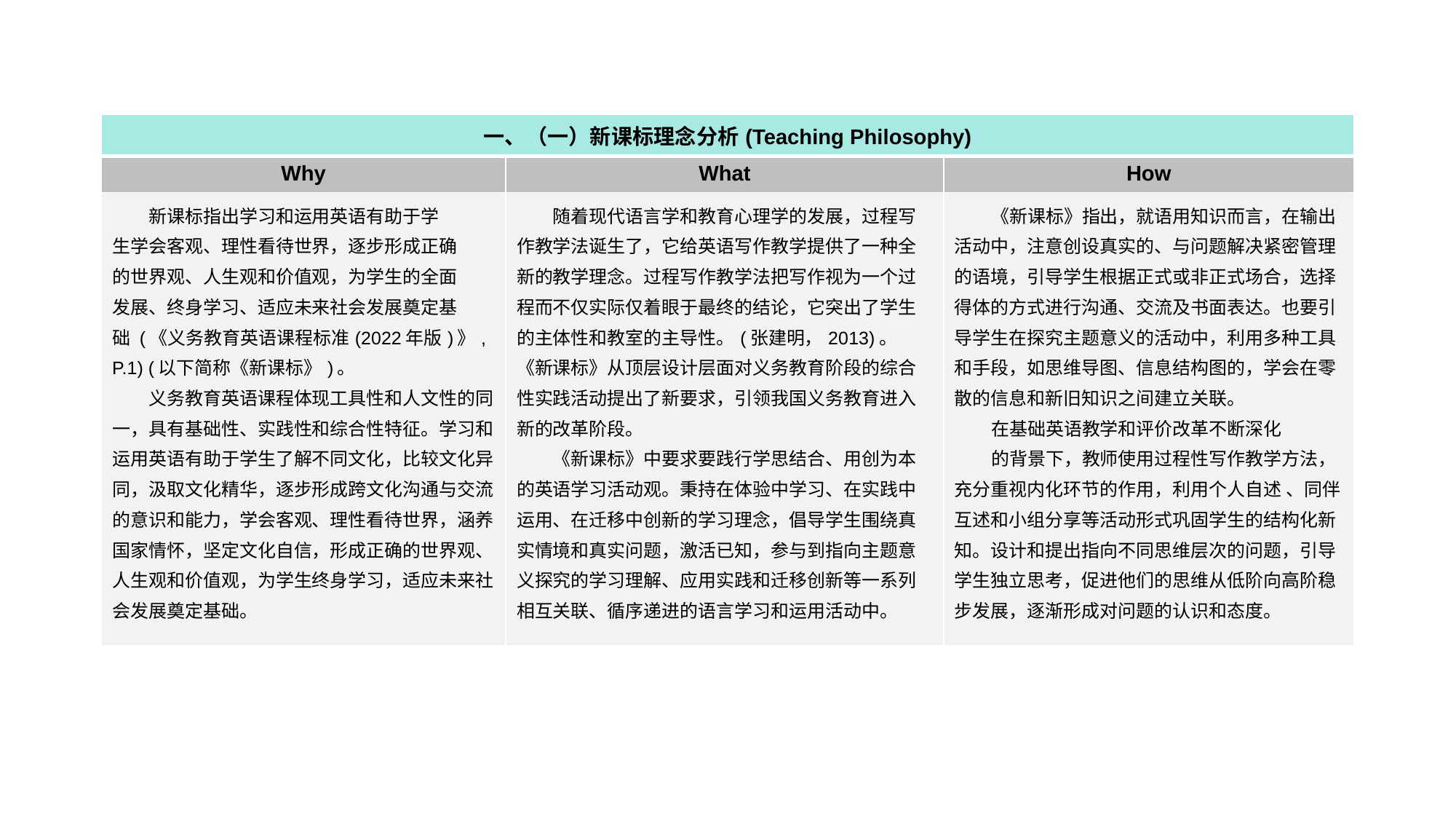

| 一、（一）新课标理念分析(Teaching Philosophy) |  |  |
| --- | --- | --- |
| Why | What | How |
| 新课标指出学习和运用英语有助于学 生学会客观、理性看待世界，逐步形成正确 的世界观、人生观和价值观，为学生的全面 发展、终身学习、适应未来社会发展奠定基 础 (《义务教育英语课程标准(2022年版)》, P.1) (以下简称《新课标》)。 义务教育英语课程体现工具性和人文性的同一，具有基础性、实践性和综合性特征。学习和运用英语有助于学生了解不同文化，比较文化异同，汲取文化精华，逐步形成跨文化沟通与交流的意识和能力，学会客观、理性看待世界，涵养国家情怀，坚定文化自信，形成正确的世界观、人生观和价值观，为学生终身学习，适应未来社会发展奠定基础。 | 随着现代语言学和教育心理学的发展，过程写作教学法诞生了，它给英语写作教学提供了一种全新的教学理念。过程写作教学法把写作视为一个过程而不仅实际仅着眼于最终的结论，它突出了学生的主体性和教室的主导性。(张建明，2013)。《新课标》从顶层设计层面对义务教育阶段的综合性实践活动提出了新要求，引领我国义务教育进入新的改革阶段。 《新课标》中要求要践行学思结合、用创为本的英语学习活动观。秉持在体验中学习、在实践中运用、在迁移中创新的学习理念，倡导学生围绕真实情境和真实问题，激活已知，参与到指向主题意义探究的学习理解、应用实践和迁移创新等一系列相互关联、循序递进的语言学习和运用活动中。 | 《新课标》指出，就语用知识而言，在输出活动中，注意创设真实的、与问题解决紧密管理的语境，引导学生根据正式或非正式场合，选择得体的方式进行沟通、交流及书面表达。也要引导学生在探究主题意义的活动中，利用多种工具和手段，如思维导图、信息结构图的，学会在零散的信息和新旧知识之间建立关联。 在基础英语教学和评价改革不断深化 的背景下，教师使用过程性写作教学方法，充分重视内化环节的作用，利用个人自述 、同伴互述和小组分享等活动形式巩固学生的结构化新知。设计和提出指向不同思维层次的问题，引导学生独立思考，促进他们的思维从低阶向高阶稳步发展，逐渐形成对问题的认识和态度。 |